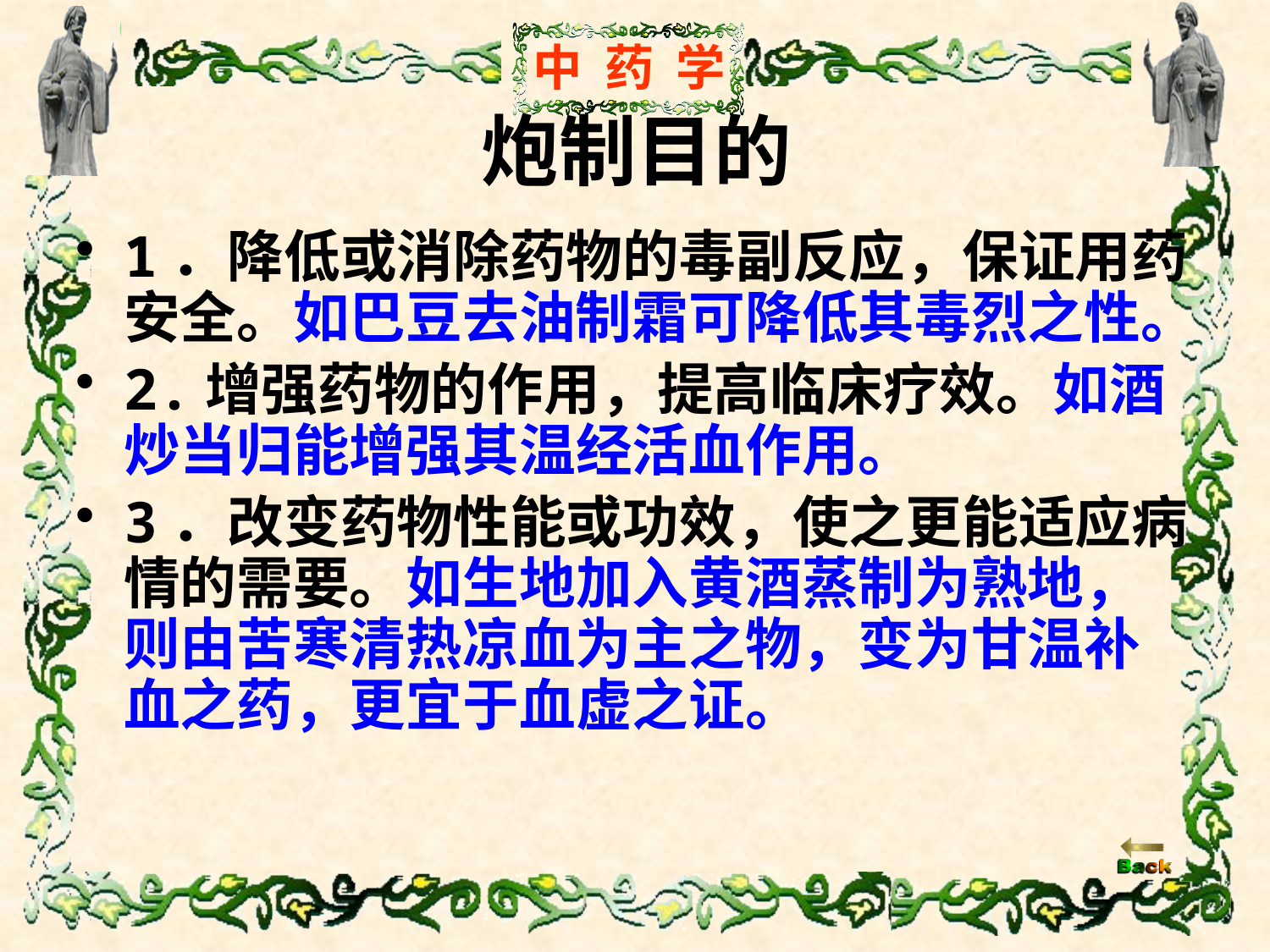

# 炮制目的
1．降低或消除药物的毒副反应，保证用药安全。如巴豆去油制霜可降低其毒烈之性。
2.增强药物的作用，提高临床疗效。如酒炒当归能增强其温经活血作用。
3．改变药物性能或功效，使之更能适应病情的需要。如生地加入黄酒蒸制为熟地，则由苦寒清热凉血为主之物，变为甘温补血之药，更宜于血虚之证。